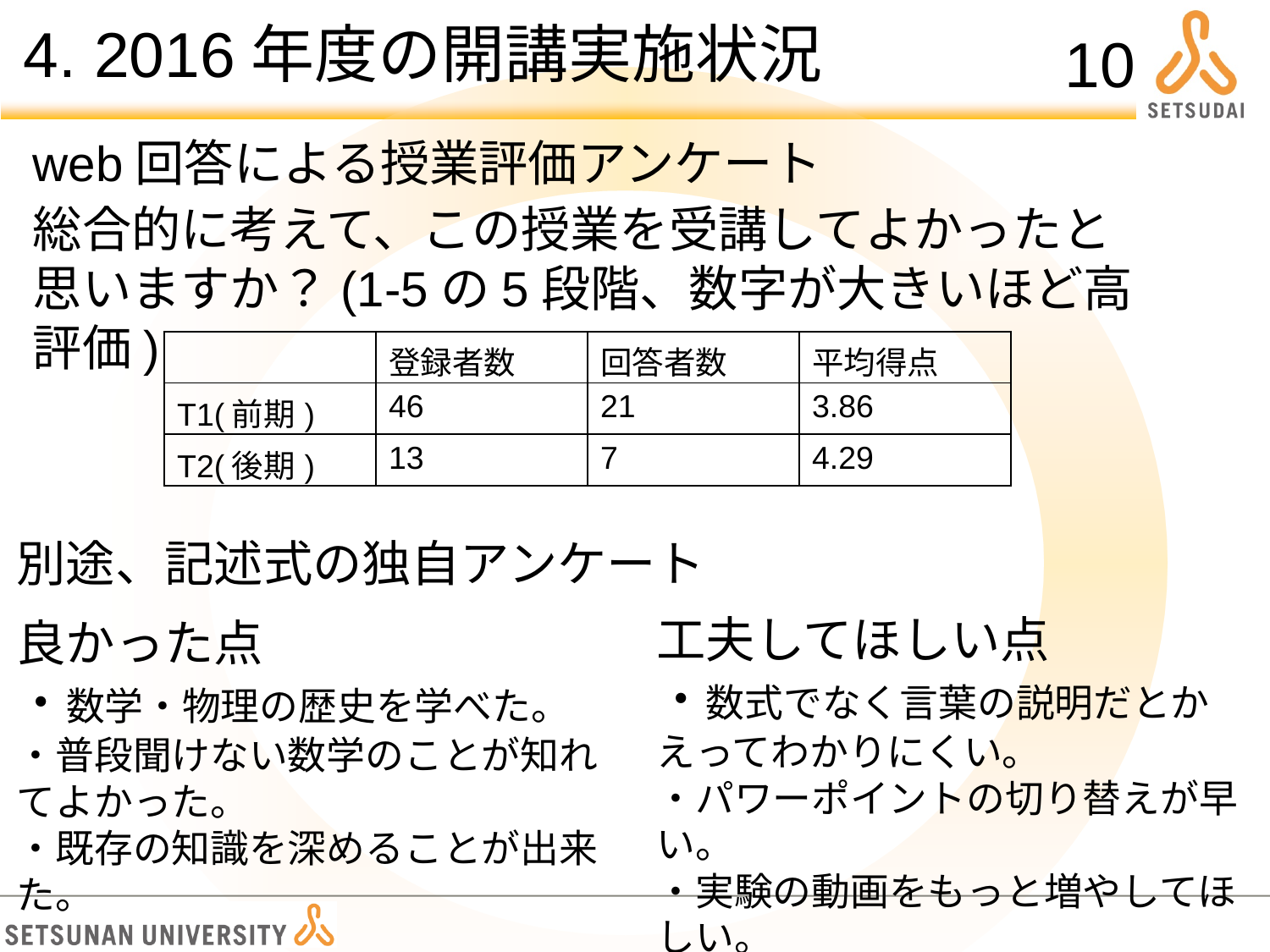

# 4. 2016年度の開講実施状況
10
web回答による授業評価アンケート
総合的に考えて、この授業を受講してよかったと思いますか？(1-5の5段階、数字が大きいほど高評価)
|  | 登録者数 | 回答者数 | 平均得点 |
| --- | --- | --- | --- |
| T1(前期) | 46 | 21 | 3.86 |
| T2(後期) | 13 | 7 | 4.29 |
別途、記述式の独自アンケート
工夫してほしい点
・数式でなく言葉の説明だとかえってわかりにくい。
・パワーポイントの切り替えが早い。
・実験の動画をもっと増やしてほしい。
良かった点
・数学・物理の歴史を学べた。
・普段聞けない数学のことが知れてよかった。
・既存の知識を深めることが出来た。